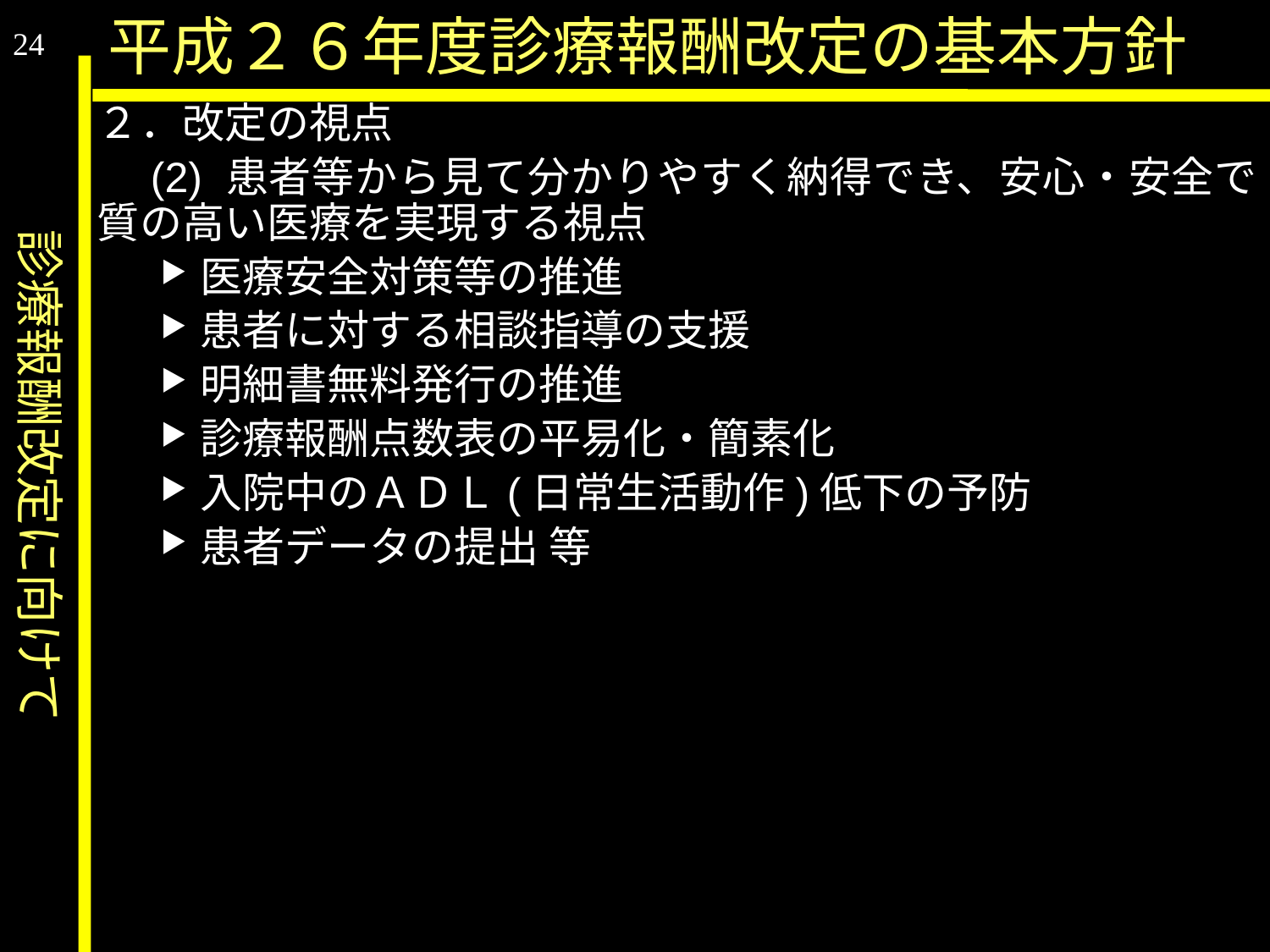

診療報酬改定に向けて
平成２６年度診療報酬改定の基本方針
24

２．改定の視点
　(2) 患者等から見て分かりやすく納得でき、安心・安全で質の高い医療を実現する視点
医療安全対策等の推進
患者に対する相談指導の支援
明細書無料発行の推進
診療報酬点数表の平易化・簡素化
入院中のＡＤＬ(日常生活動作)低下の予防
患者データの提出 等